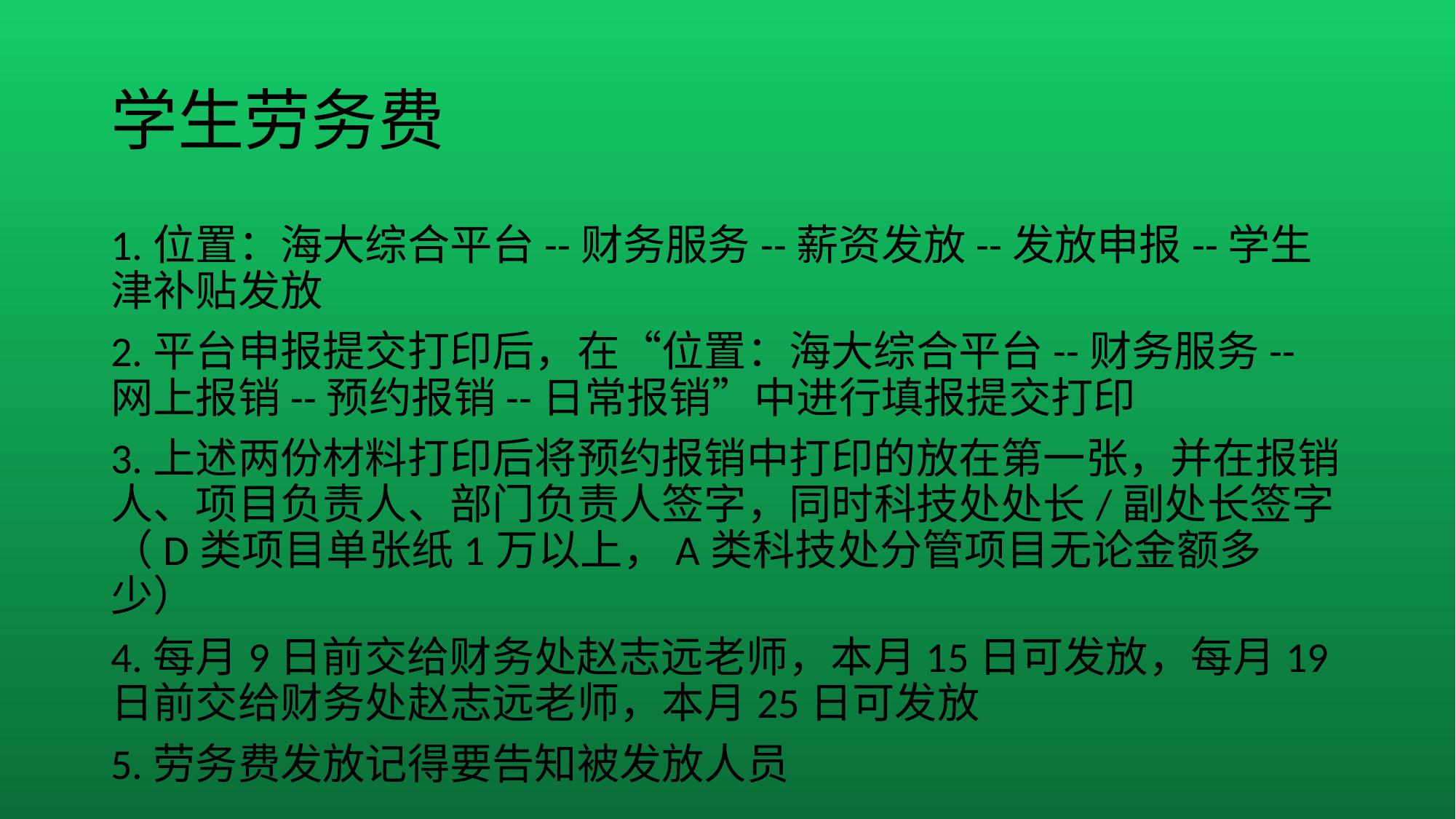

# 学生劳务费
1.位置：海大综合平台--财务服务--薪资发放--发放申报--学生津补贴发放
2.平台申报提交打印后，在“位置：海大综合平台--财务服务--网上报销--预约报销--日常报销”中进行填报提交打印
3.上述两份材料打印后将预约报销中打印的放在第一张，并在报销人、项目负责人、部门负责人签字，同时科技处处长/副处长签字（D类项目单张纸1万以上，A类科技处分管项目无论金额多少）
4.每月9日前交给财务处赵志远老师，本月15日可发放，每月19日前交给财务处赵志远老师，本月25日可发放
5.劳务费发放记得要告知被发放人员